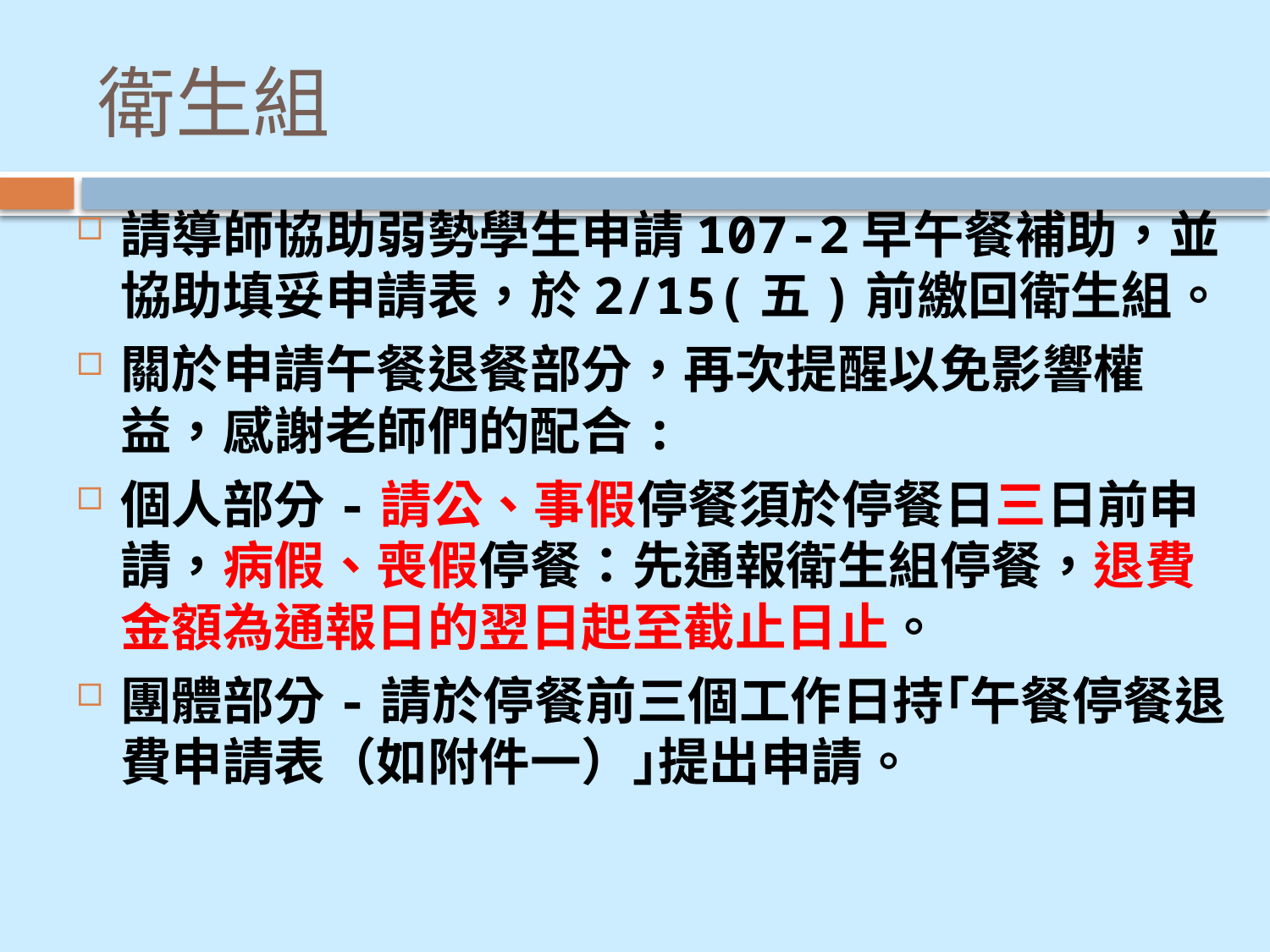

# 衛生組
請導師協助弱勢學生申請107-2早午餐補助，並協助填妥申請表，於2/15(五)前繳回衛生組。
關於申請午餐退餐部分，再次提醒以免影響權益，感謝老師們的配合:
個人部分-請公、事假停餐須於停餐日三日前申請，病假、喪假停餐：先通報衛生組停餐，退費金額為通報日的翌日起至截止日止。
團體部分-請於停餐前三個工作日持｢午餐停餐退費申請表（如附件一）｣提出申請。